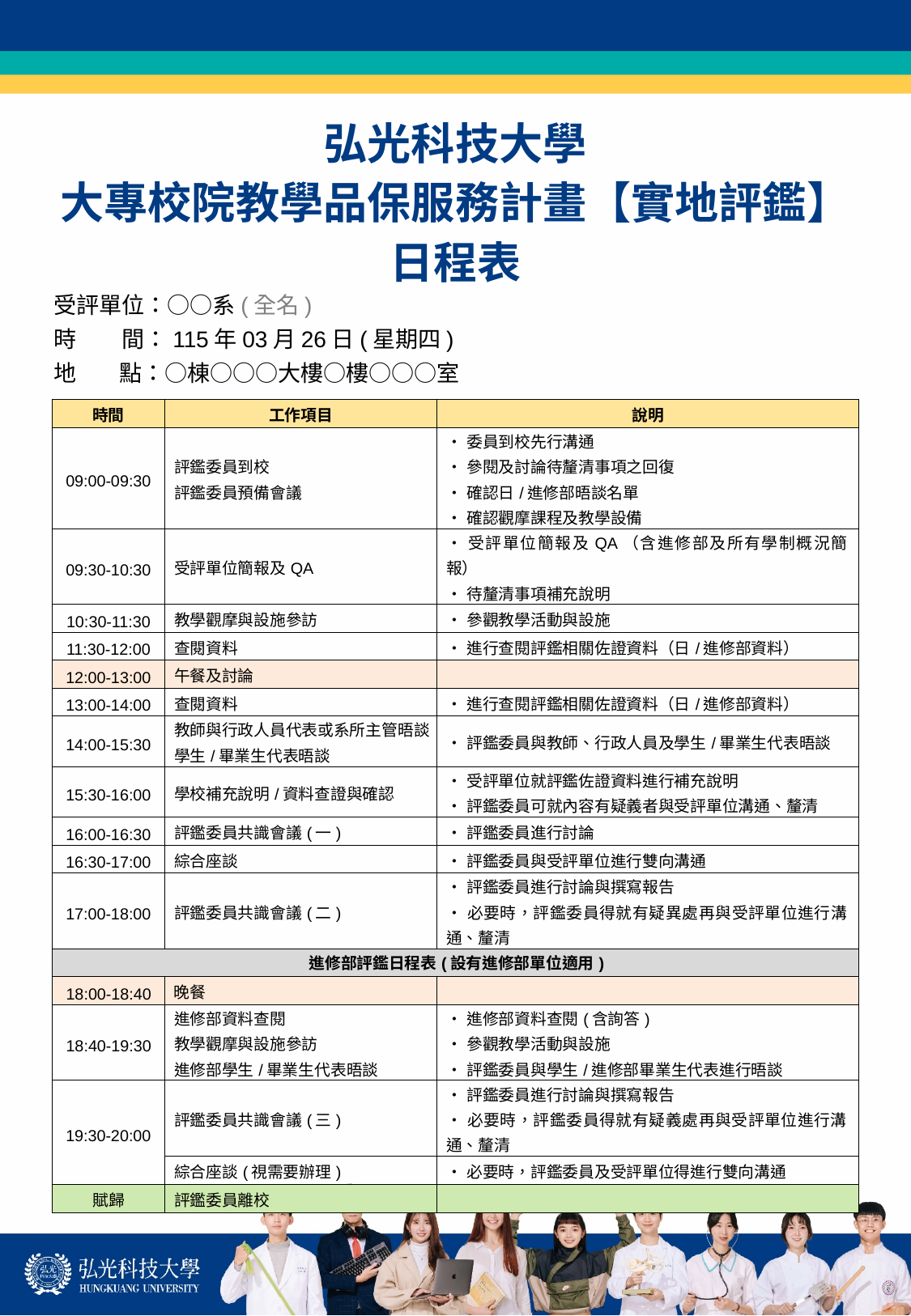

弘光科技大學
大專校院教學品保服務計畫【實地評鑑】
日程表
受評單位：○○系(全名)
時　　間：115年03月26日(星期四)
地    　點：○棟○○○大樓○樓○○○室
| 時間 | 工作項目 | 說明 |
| --- | --- | --- |
| 09:00-09:30 | 評鑑委員到校 評鑑委員預備會議 | ‧委員到校先行溝通 ‧參閱及討論待釐清事項之回復 ‧確認日/進修部晤談名單 ‧確認觀摩課程及教學設備 |
| 09:30-10:30 | 受評單位簡報及QA | ‧受評單位簡報及QA（含進修部及所有學制概況簡報） ‧待釐清事項補充說明 |
| 10:30-11:30 | 教學觀摩與設施參訪 | ‧參觀教學活動與設施 |
| 11:30-12:00 | 查閱資料 | ‧進行查閱評鑑相關佐證資料（日/進修部資料） |
| 12:00-13:00 | 午餐及討論 |  |
| 13:00-14:00 | 查閱資料 | ‧進行查閱評鑑相關佐證資料（日/進修部資料） |
| 14:00-15:30 | 教師與行政人員代表或系所主管晤談 學生/畢業生代表晤談 | ‧評鑑委員與教師、行政人員及學生/畢業生代表晤談 |
| 15:30-16:00 | 學校補充說明/資料查證與確認 | ‧受評單位就評鑑佐證資料進行補充說明 ‧評鑑委員可就內容有疑義者與受評單位溝通、釐清 |
| 16:00-16:30 | 評鑑委員共識會議(一) | ‧評鑑委員進行討論 |
| 16:30-17:00 | 綜合座談 | ‧評鑑委員與受評單位進行雙向溝通 |
| 17:00-18:00 | 評鑑委員共識會議(二) | ‧評鑑委員進行討論與撰寫報告 ‧必要時，評鑑委員得就有疑異處再與受評單位進行溝通、釐清 |
| 進修部評鑑日程表(設有進修部單位適用) |  |  |
| 18:00-18:40 | 晚餐 |  |
| 18:40-19:30 | 進修部資料查閱 教學觀摩與設施參訪 進修部學生/畢業生代表晤談 | ‧進修部資料查閱(含詢答) ‧參觀教學活動與設施 ‧評鑑委員與學生/進修部畢業生代表進行晤談 |
| 19:30-20:00 | 評鑑委員共識會議(三) | ‧評鑑委員進行討論與撰寫報告 ‧必要時，評鑑委員得就有疑義處再與受評單位進行溝通、釐清 |
|  | 綜合座談(視需要辦理) | ‧必要時，評鑑委員及受評單位得進行雙向溝通 |
| 賦歸 | 評鑑委員離校 |  |